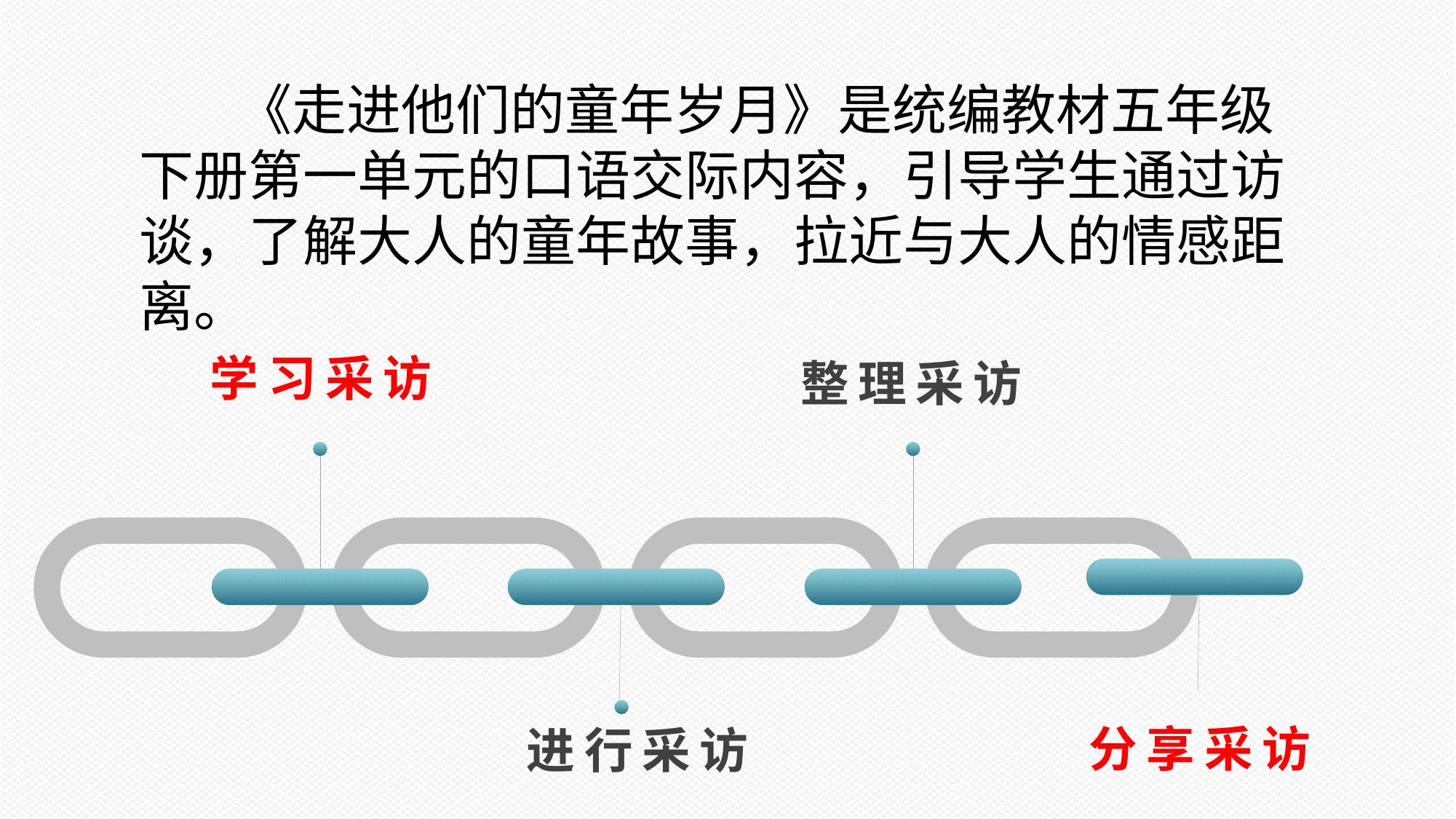

《走进他们的童年岁月》是统编教材五年级下册第一单元的口语交际内容，引导学生通过访谈，了解大人的童年故事，拉近与大人的情感距离。
学习采访
整理采访

分享采访
进行采访